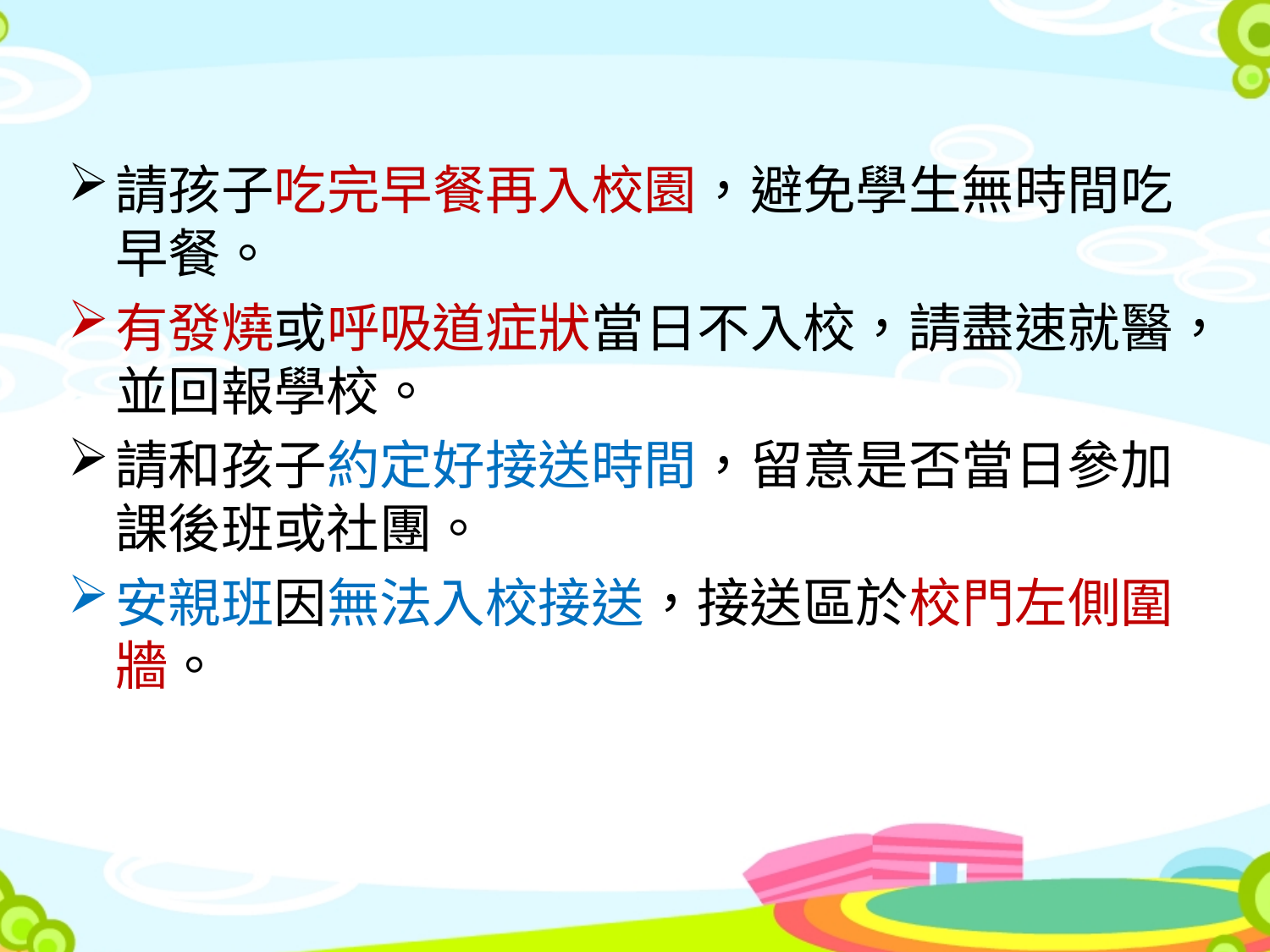

請孩子吃完早餐再入校園，避免學生無時間吃早餐。
有發燒或呼吸道症狀當日不入校，請盡速就醫，並回報學校。
請和孩子約定好接送時間，留意是否當日參加課後班或社團。
安親班因無法入校接送，接送區於校門左側圍牆。